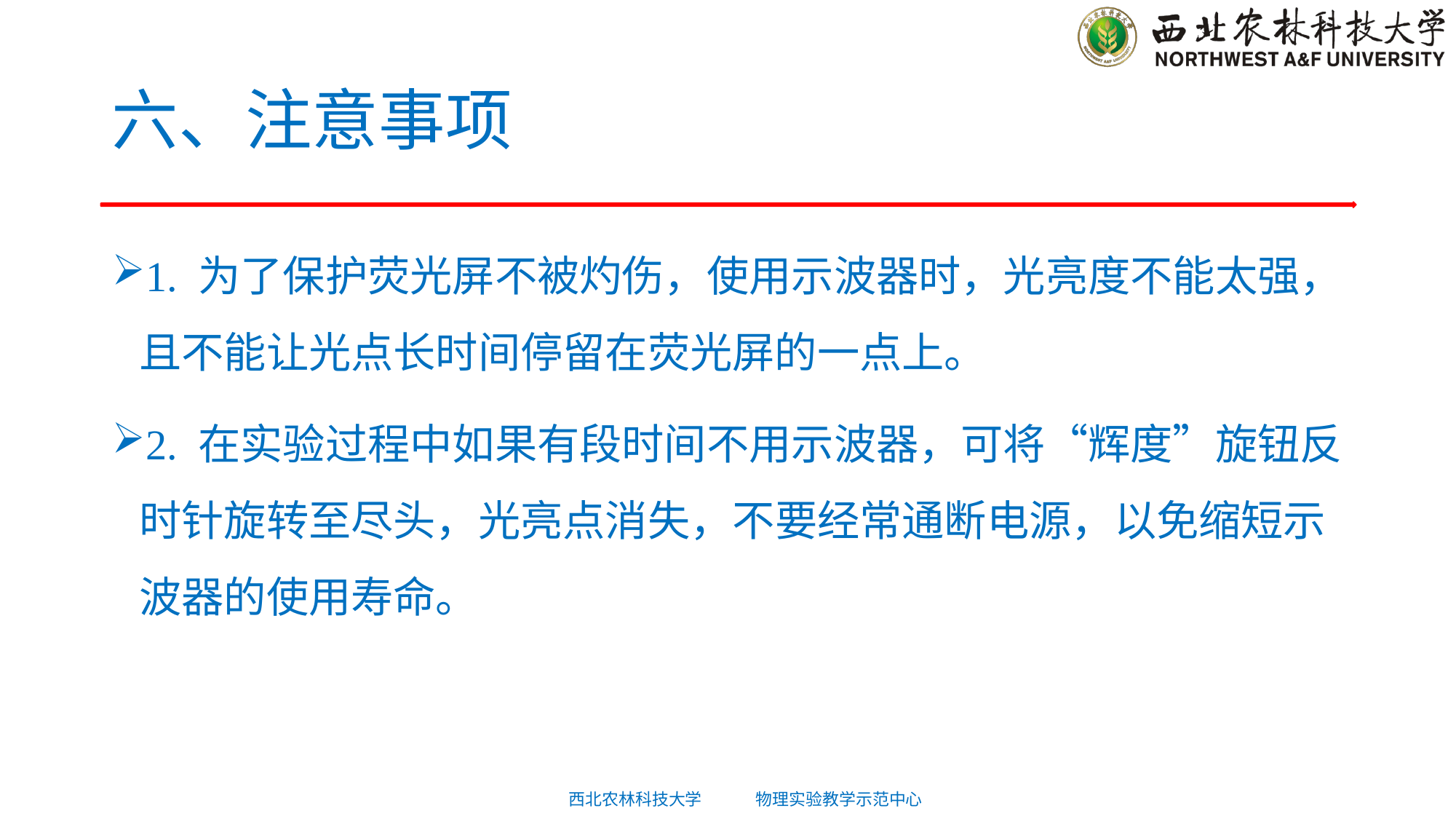

# 六、注意事项
1. 为了保护荧光屏不被灼伤，使用示波器时，光亮度不能太强，且不能让光点长时间停留在荧光屏的一点上。
2. 在实验过程中如果有段时间不用示波器，可将“辉度”旋钮反时针旋转至尽头，光亮点消失，不要经常通断电源，以免缩短示波器的使用寿命。